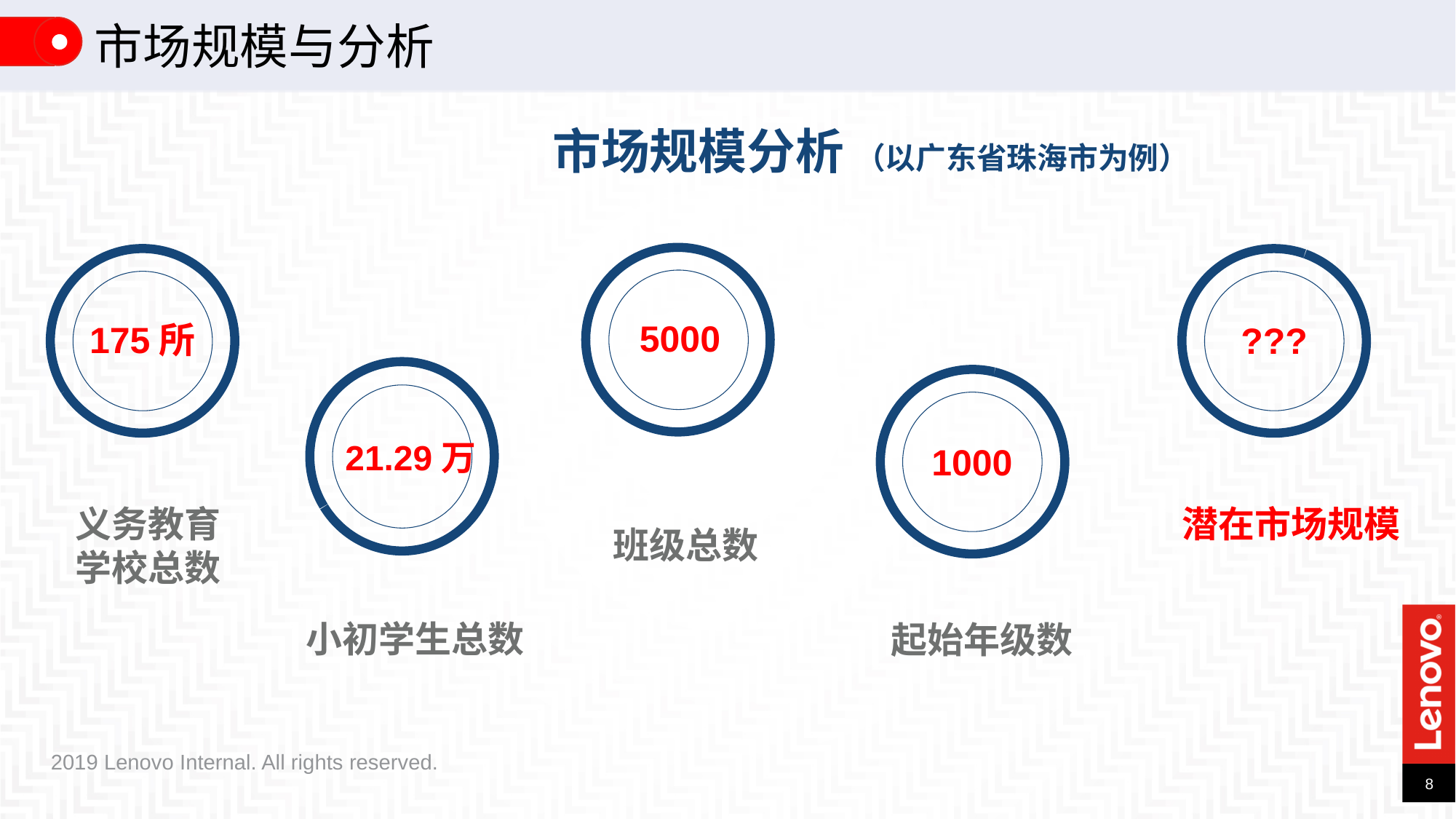

市场规模与分析
市场规模分析 （以广东省珠海市为例）

5000
班级总数

175所
义务教育
学校总数

???
潜在市场规模

21.29万
小初学生总数

1000
起始年级数